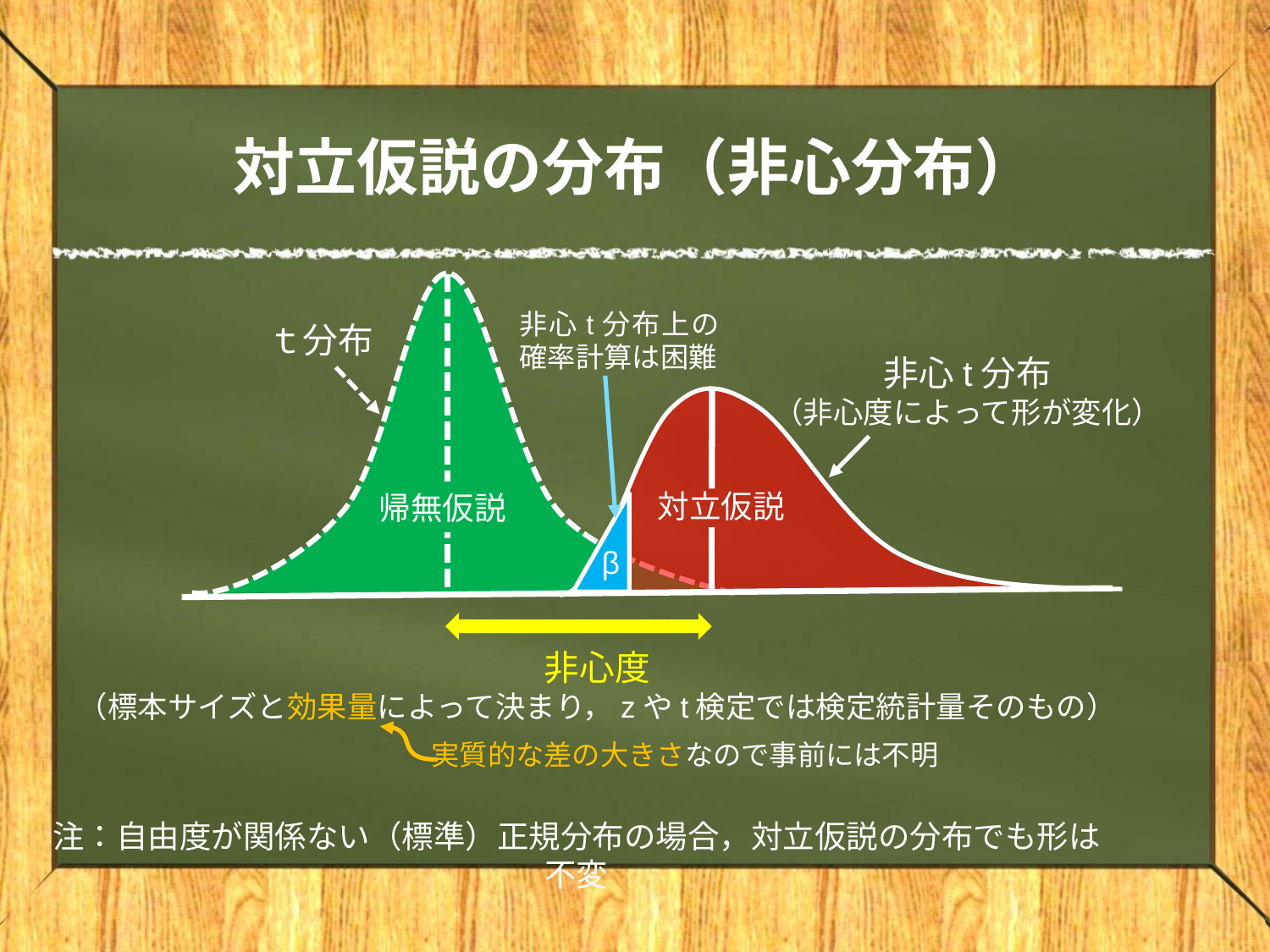

# 対立仮説の分布（非心分布）

非心t分布上の確率計算は困難
ｔ分布
非心t分布
（非心度によって形が変化）

対立仮説
帰無仮説

β

非心度
（標本サイズと効果量によって決まり，zやt検定では検定統計量そのもの）
実質的な差の大きさなので事前には不明
注：自由度が関係ない（標準）正規分布の場合，対立仮説の分布でも形は不変